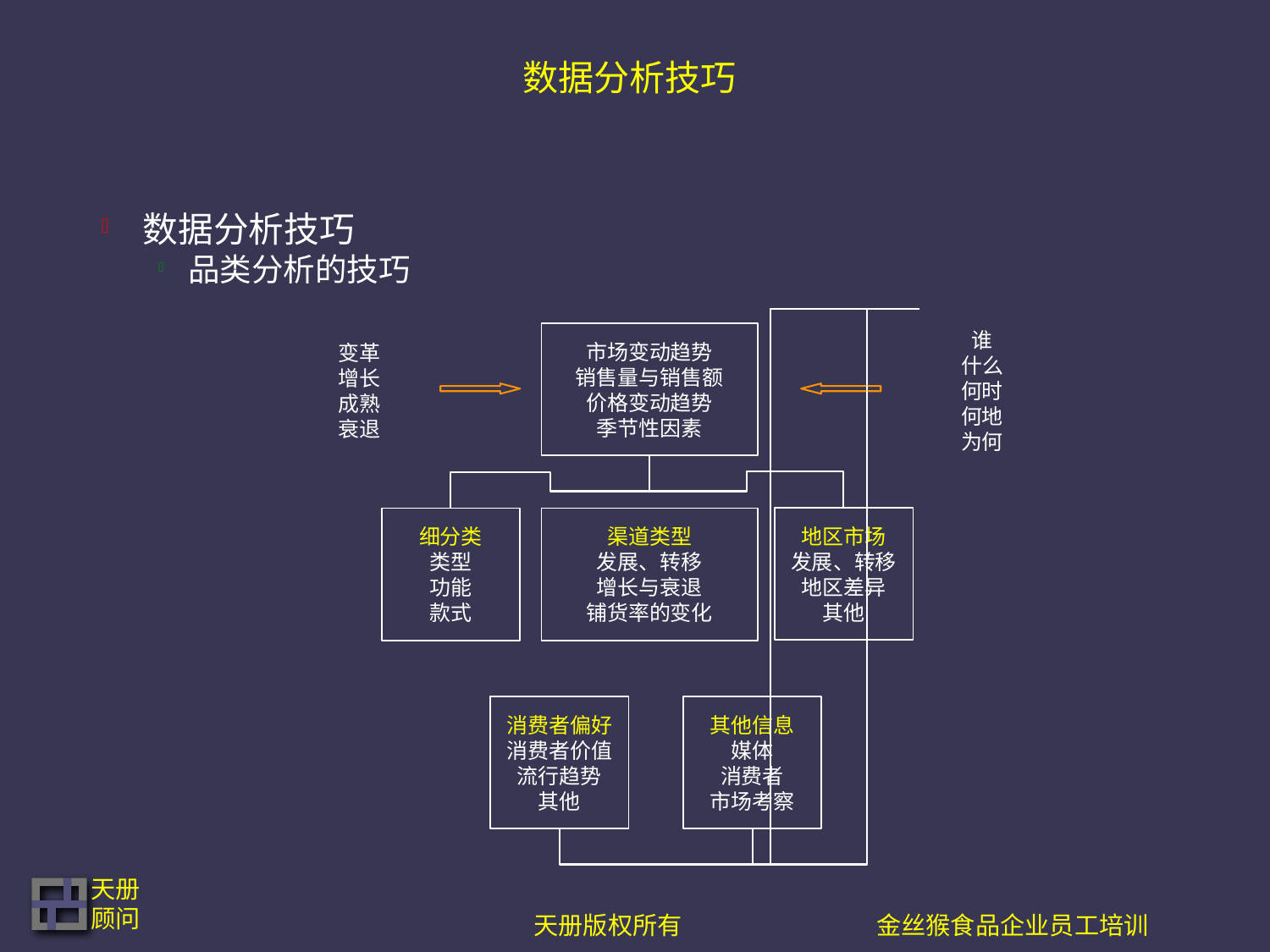

# 数据分析技巧
数据分析技巧
品类分析的技巧

谁
什么
何时
何地
为何
市场变动趋势
销售量与销售额
价格变动趋势
季节性因素

变革
增长
成熟
衰退

地区市场
发展、转移
地区差异
其他

细分类
类型
功能
款式

渠道类型
发展、转移
增长与衰退
铺货率的变化

消费者偏好
消费者价值
流行趋势
其他

其他信息
媒体
消费者
市场考察

14